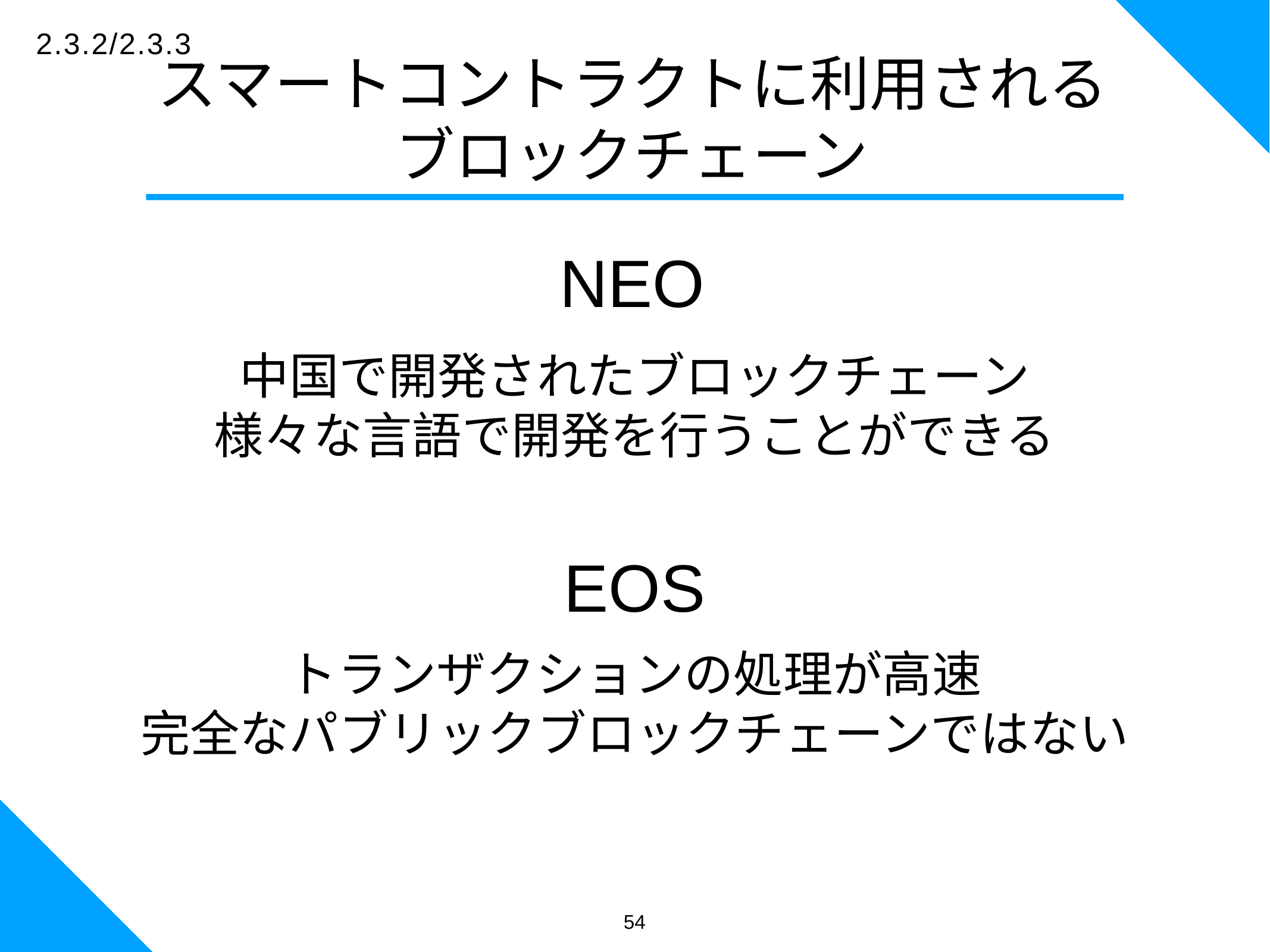

54
2.3.2/2.3.3
スマートコントラクトに利用される
ブロックチェーン
NEO
中国で開発されたブロックチェーン
様々な言語で開発を行うことができる
EOS
トランザクションの処理が高速
完全なパブリックブロックチェーンではない